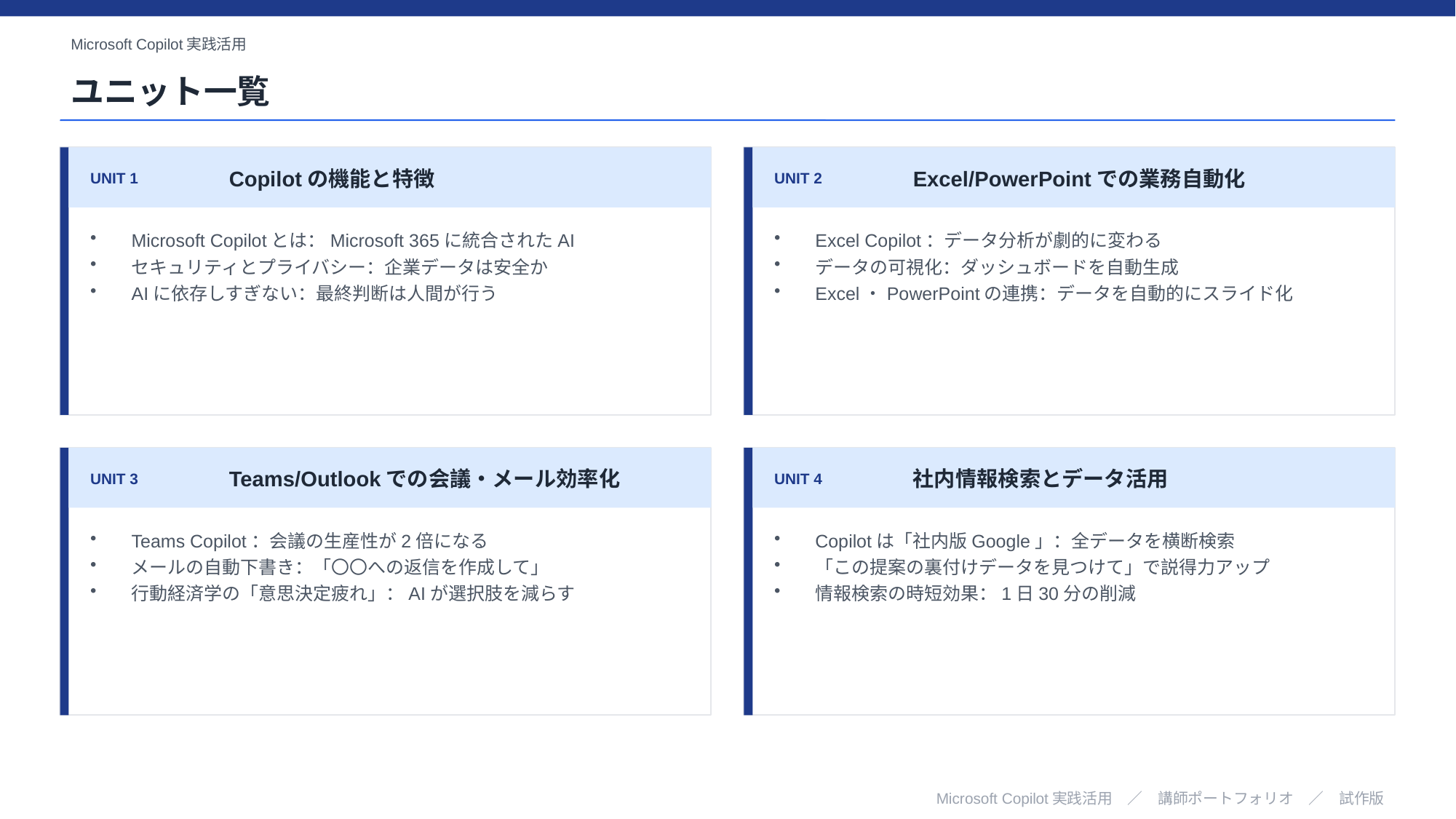

Microsoft Copilot実践活用
ユニット一覧

UNIT 1
Copilotの機能と特徴
UNIT 2
Excel/PowerPointでの業務自動化
Microsoft Copilotとは：Microsoft 365に統合されたAI
セキュリティとプライバシー：企業データは安全か
AIに依存しすぎない：最終判断は人間が行う
Excel Copilot：データ分析が劇的に変わる
データの可視化：ダッシュボードを自動生成
Excel・PowerPointの連携：データを自動的にスライド化

UNIT 3
Teams/Outlookでの会議・メール効率化
UNIT 4
社内情報検索とデータ活用
Teams Copilot：会議の生産性が2倍になる
メールの自動下書き：「〇〇への返信を作成して」
行動経済学の「意思決定疲れ」：AIが選択肢を減らす
Copilotは「社内版Google」：全データを横断検索
「この提案の裏付けデータを見つけて」で説得力アップ
情報検索の時短効果：1日30分の削減
Microsoft Copilot実践活用　／　講師ポートフォリオ　／　試作版